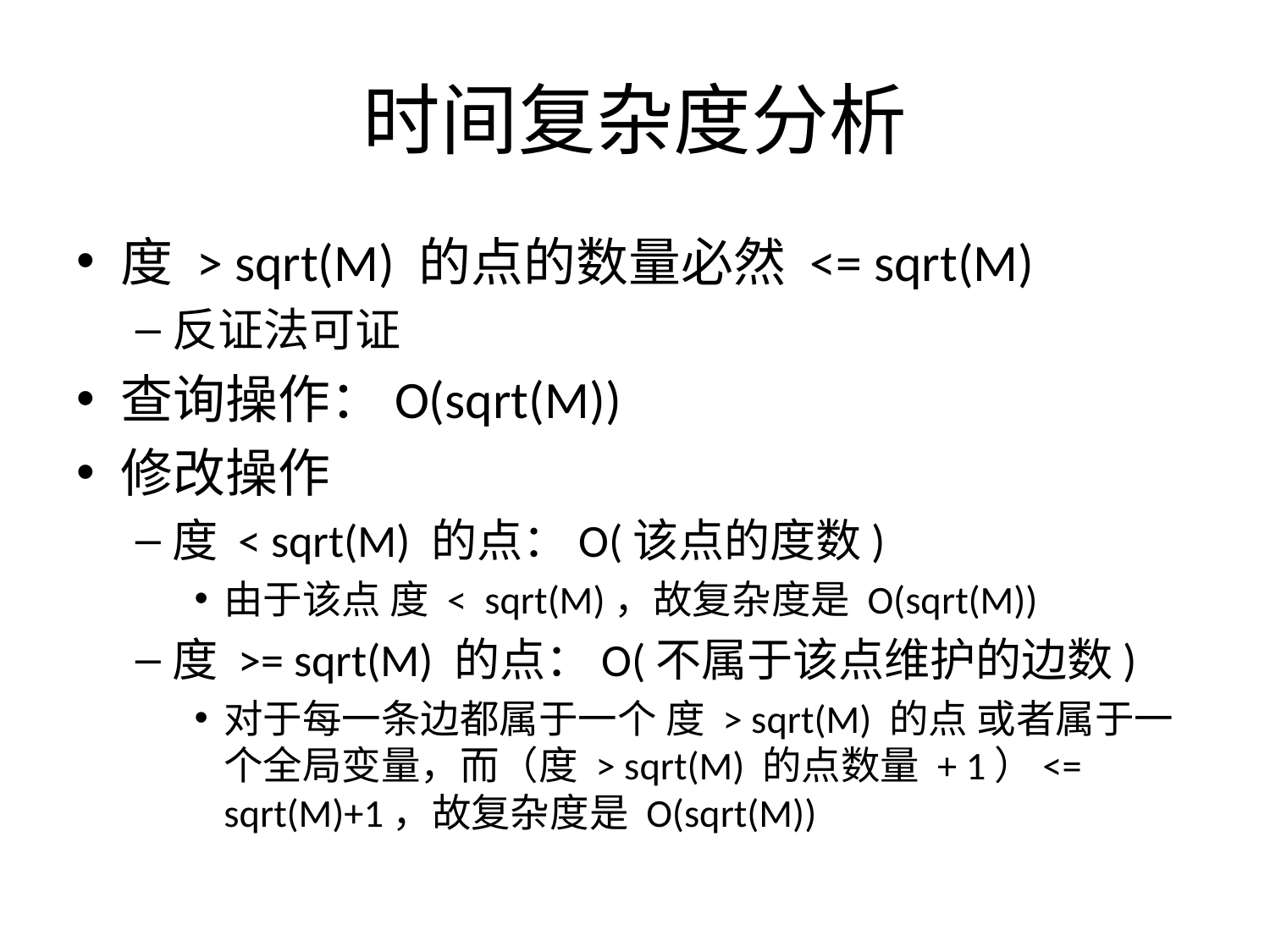

# 时间复杂度分析
度 > sqrt(M) 的点的数量必然 <= sqrt(M)
反证法可证
查询操作：O(sqrt(M))
修改操作
度 < sqrt(M) 的点：O(该点的度数)
由于该点 度 <  sqrt(M)，故复杂度是 O(sqrt(M))
度 >= sqrt(M) 的点：O(不属于该点维护的边数)
对于每一条边都属于一个 度 > sqrt(M) 的点 或者属于一个全局变量，而（度 > sqrt(M) 的点数量 + 1）<= sqrt(M)+1，故复杂度是 O(sqrt(M))